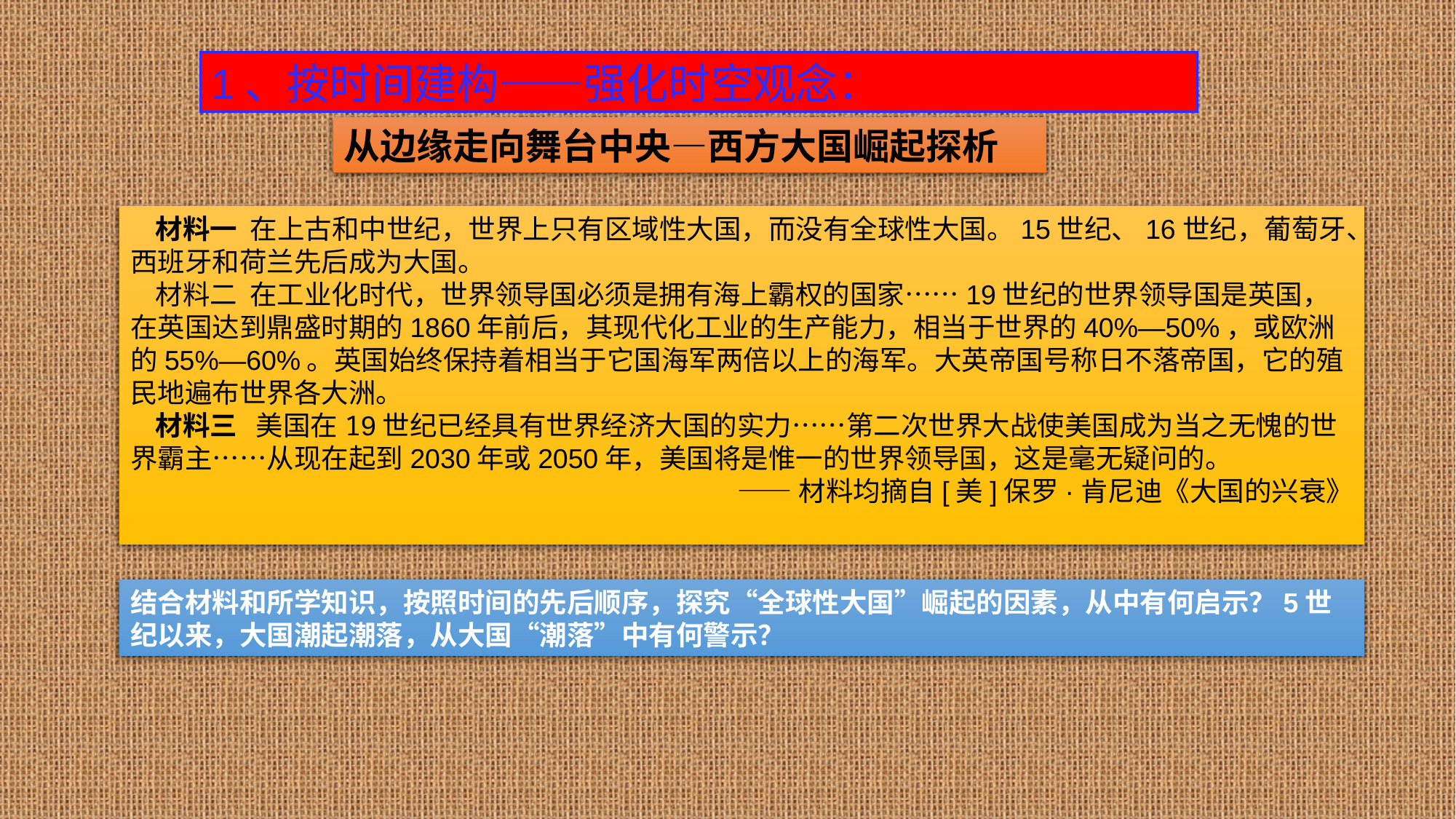

1、按时间建构——强化时空观念：
从边缘走向舞台中央—西方大国崛起探析
   材料一  在上古和中世纪，世界上只有区域性大国，而没有全球性大国。15世纪、16世纪，葡萄牙、西班牙和荷兰先后成为大国。
   材料二  在工业化时代，世界领导国必须是拥有海上霸权的国家……19世纪的世界领导国是英国，在英国达到鼎盛时期的1860年前后，其现代化工业的生产能力，相当于世界的40%—50%，或欧洲的55%—60%。英国始终保持着相当于它国海军两倍以上的海军。大英帝国号称日不落帝国，它的殖民地遍布世界各大洲。
   材料三   美国在19世纪已经具有世界经济大国的实力……第二次世界大战使美国成为当之无愧的世界霸主……从现在起到2030年或2050年，美国将是惟一的世界领导国，这是毫无疑问的。
 ——材料均摘自[美]保罗·肯尼迪《大国的兴衰》

结合材料和所学知识，按照时间的先后顺序，探究“全球性大国”崛起的因素，从中有何启示？5世纪以来，大国潮起潮落，从大国“潮落”中有何警示？